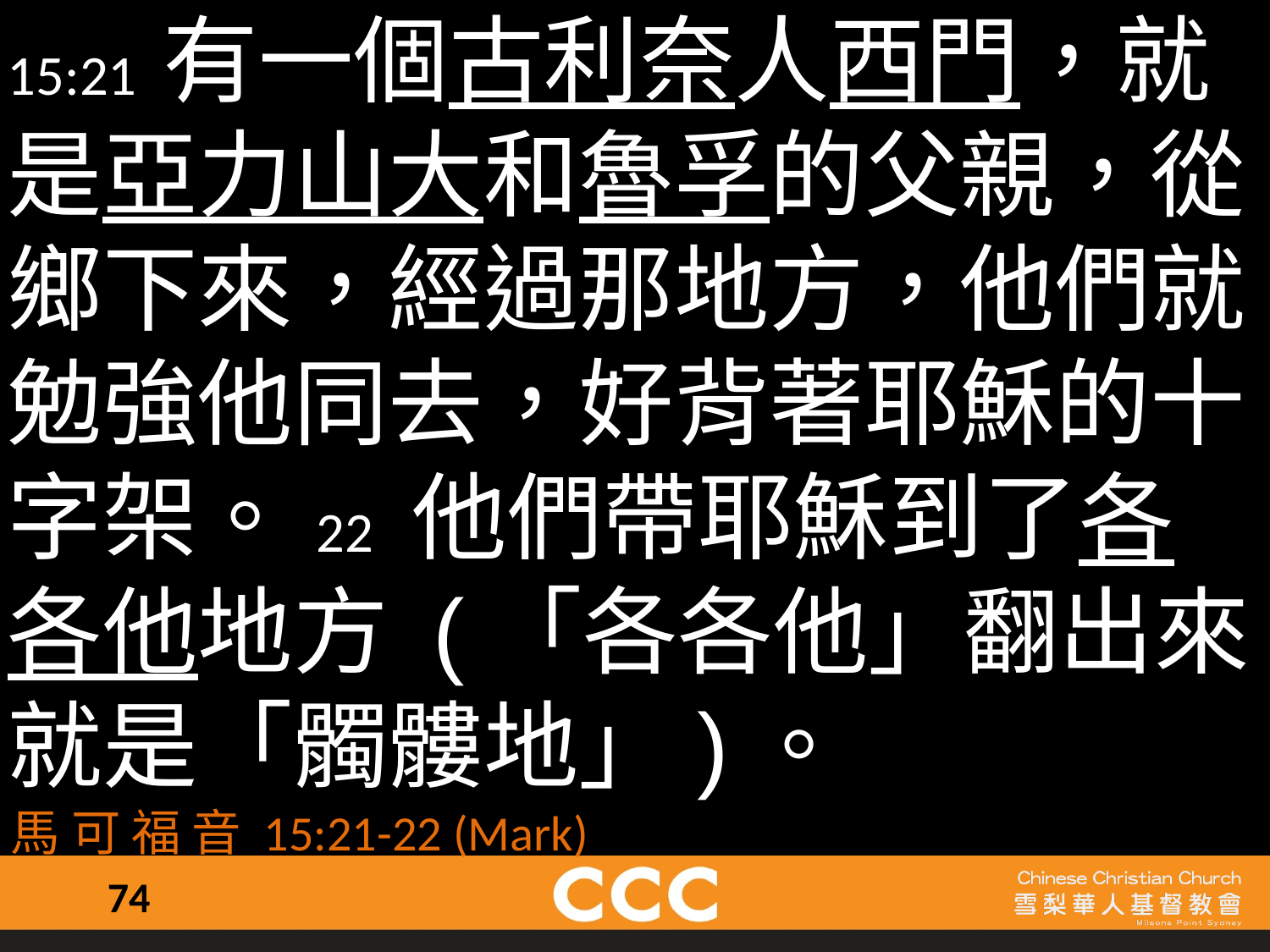

15:21 有一個古利奈人西門，就是亞力山大和魯孚的父親，從鄉下來，經過那地方，他們就勉強他同去，好背著耶穌的十字架。22  他們帶耶穌到了各各他地方 (「各各他」翻出來就是「髑髏地」)。
馬 可 福 音 15:21-22 (Mark)
74